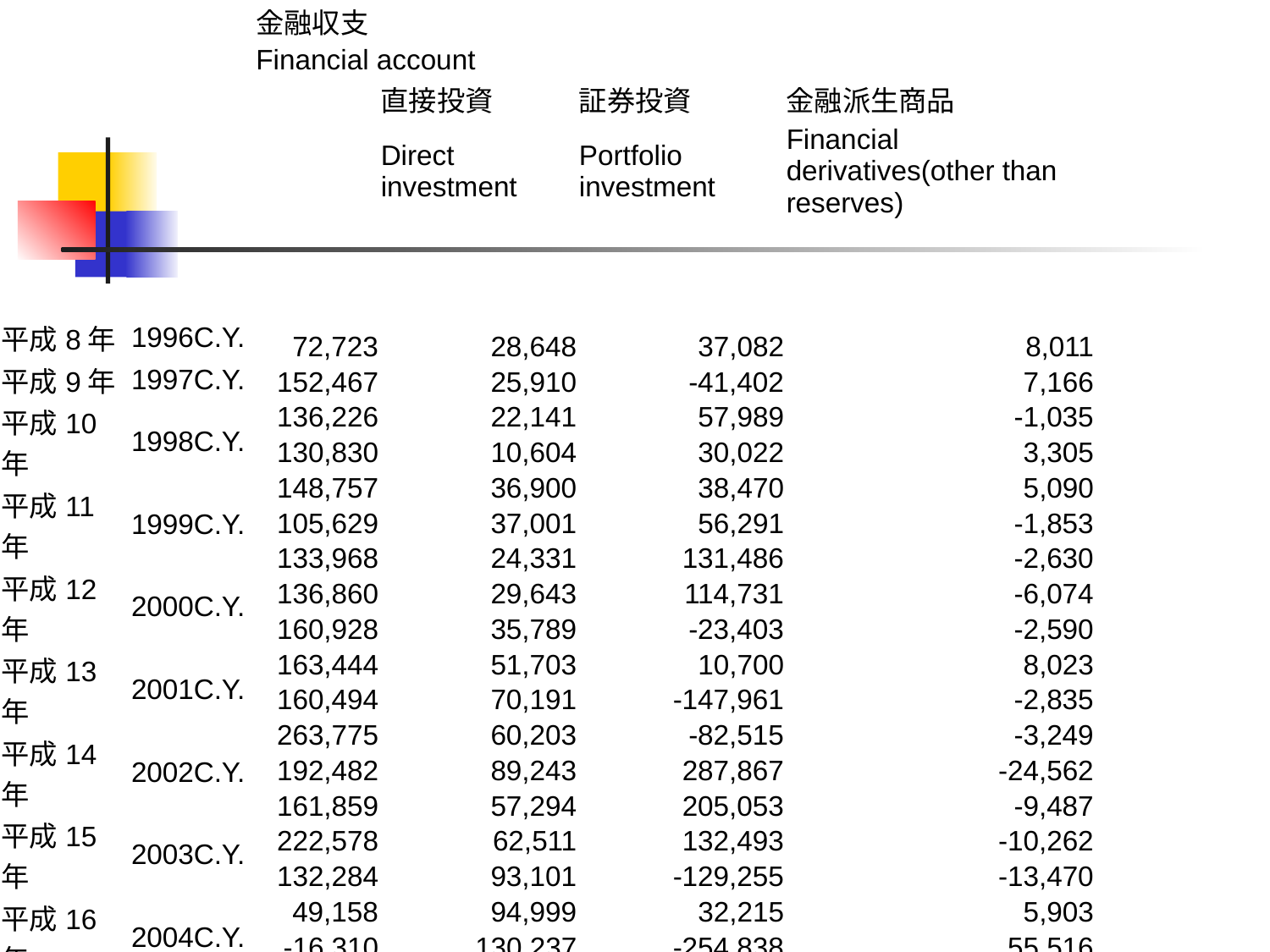

| 金融収支 |  |  |  |
| --- | --- | --- | --- |
| Financial account |  |  |  |
|  | 直接投資 | 証券投資 | 金融派生商品 |
|  | Direct investment | Portfolio investment | Financial derivatives(other than reserves) |
|  |  |  |  |
|  |  |  |  |
|  |  |  |  |
| 72,723 | 28,648 | 37,082 | 8,011 |
| 152,467 | 25,910 | -41,402 | 7,166 |
| 136,226 | 22,141 | 57,989 | -1,035 |
| 130,830 | 10,604 | 30,022 | 3,305 |
| 148,757 | 36,900 | 38,470 | 5,090 |
| 105,629 | 37,001 | 56,291 | -1,853 |
| 133,968 | 24,331 | 131,486 | -2,630 |
| 136,860 | 29,643 | 114,731 | -6,074 |
| 160,928 | 35,789 | -23,403 | -2,590 |
| 163,444 | 51,703 | 10,700 | 8,023 |
| 160,494 | 70,191 | -147,961 | -2,835 |
| 263,775 | 60,203 | -82,515 | -3,249 |
| 192,482 | 89,243 | 287,867 | -24,562 |
| 161,859 | 57,294 | 205,053 | -9,487 |
| 222,578 | 62,511 | 132,493 | -10,262 |
| 132,284 | 93,101 | -129,255 | -13,470 |
| 49,158 | 94,999 | 32,215 | 5,903 |
| -16,310 | 130,237 | -254,838 | 55,516 |
| 平成8年 | 1996C.Y. |
| --- | --- |
| 平成9年 | 1997C.Y. |
| 平成10年 | 1998C.Y. |
| 平成11年 | 1999C.Y. |
| 平成12年 | 2000C.Y. |
| 平成13年 | 2001C.Y. |
| 平成14年 | 2002C.Y. |
| 平成15年 | 2003C.Y. |
| 平成16年 | 2004C.Y. |
| 平成17年 | 2005C.Y. |
| 平成18年 | 2006C.Y. |
| 平成19年 | 2007C.Y. |
| 平成20年 | 2008C.Y. |
| 平成21年 | 2009C.Y. |
| 平成22年 | 2010C.Y. |
| 平成23年 | 2011C.Y. |
| 平成24年 | 2012C.Y. |
| 平成25年 | 2013C.Y. |